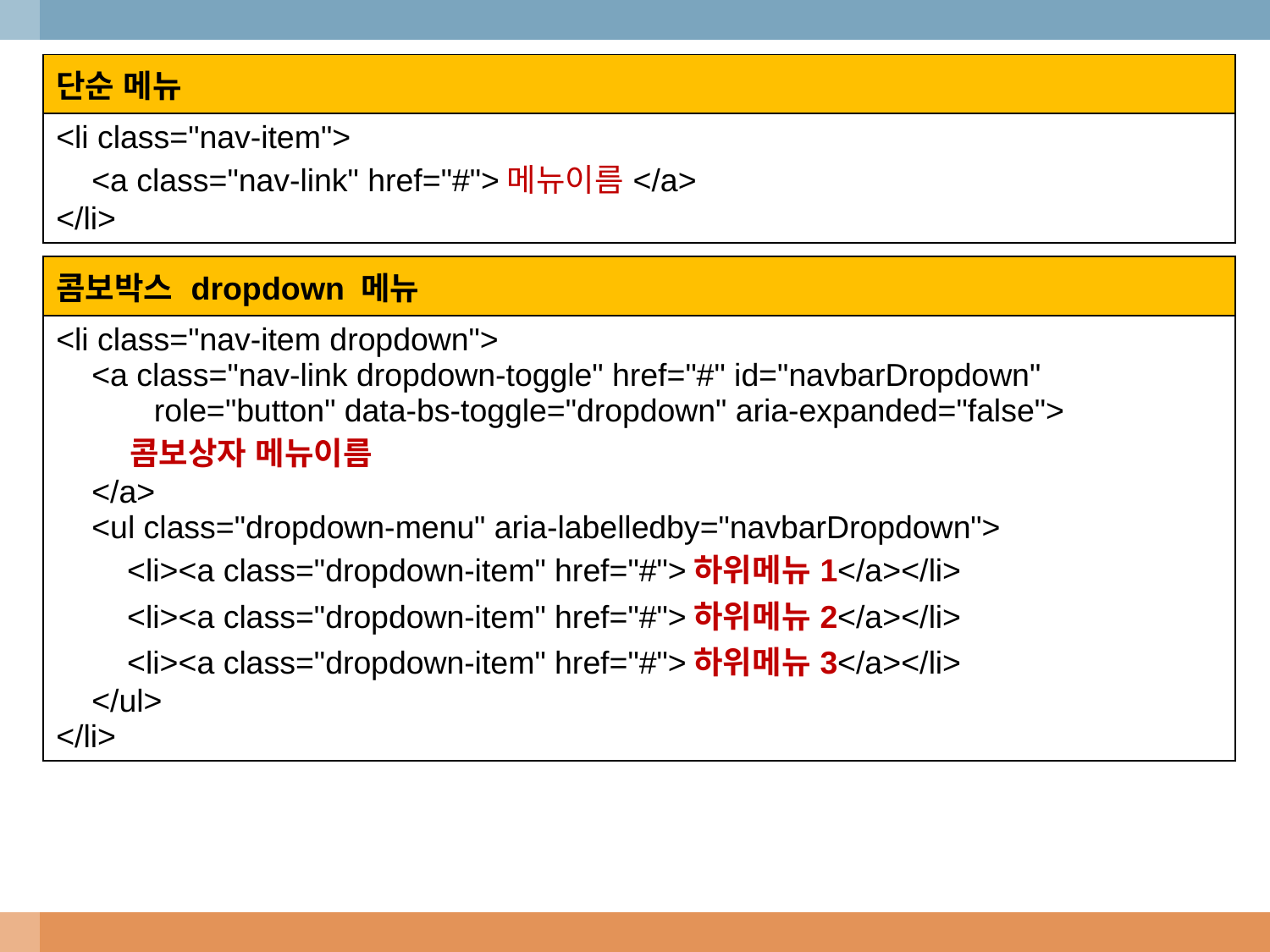

| 단순 메뉴 |
| --- |
| <li class="nav-item"> <a class="nav-link" href="#">메뉴이름</a> </li> |
| 콤보박스 dropdown 메뉴 |
| --- |
| <li class="nav-item dropdown"> <a class="nav-link dropdown-toggle" href="#" id="navbarDropdown" role="button" data-bs-toggle="dropdown" aria-expanded="false"> 콤보상자 메뉴이름 </a> <ul class="dropdown-menu" aria-labelledby="navbarDropdown"> <li><a class="dropdown-item" href="#">하위메뉴1</a></li> <li><a class="dropdown-item" href="#">하위메뉴2</a></li> <li><a class="dropdown-item" href="#">하위메뉴3</a></li> </ul> </li> |